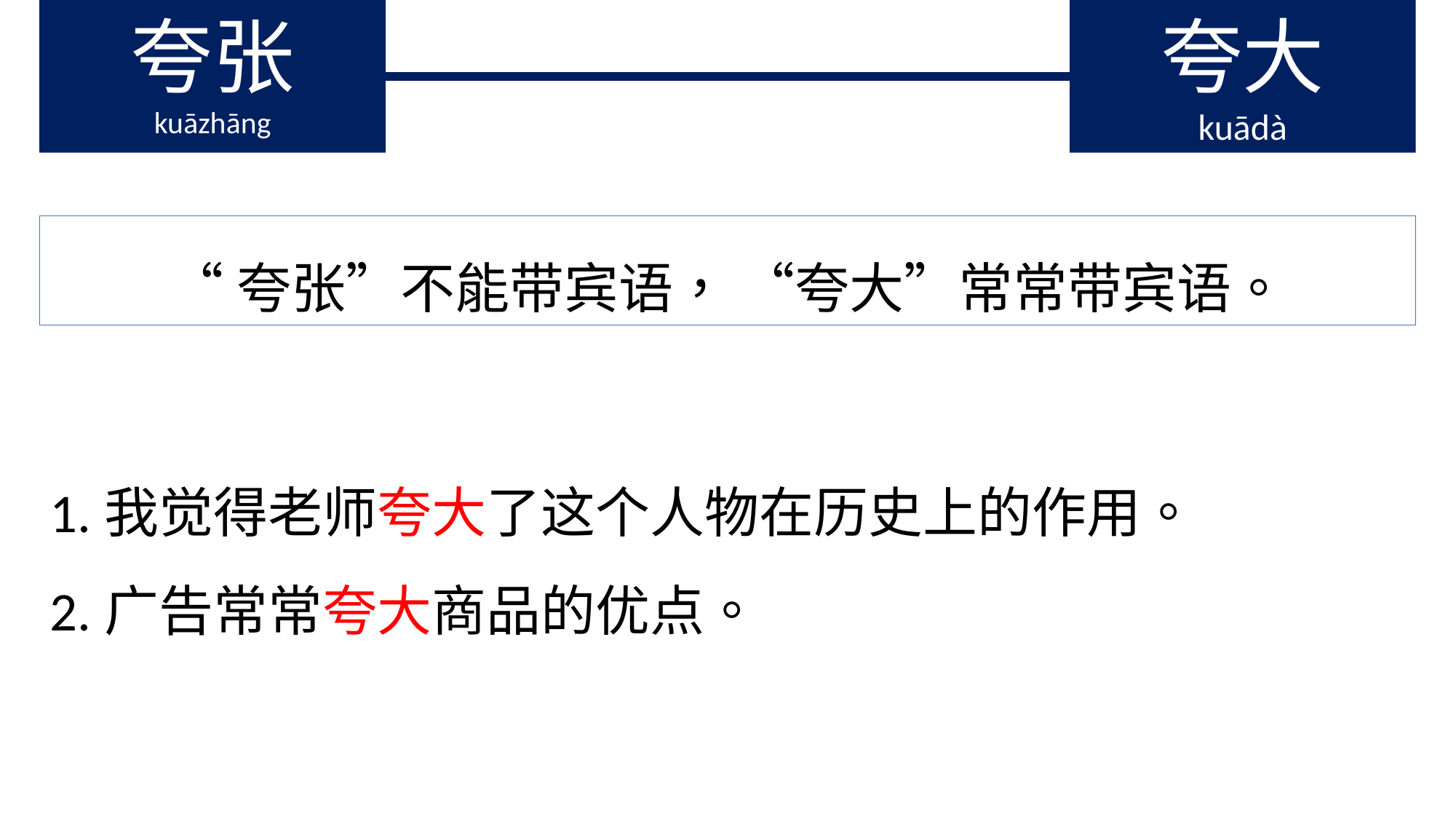

夸张
kuāzhāng

夸大
kuādà
“夸张”不能带宾语， “夸大”常常带宾语。
1.我觉得老师夸大了这个人物在历史上的作用。
2.广告常常夸大商品的优点。